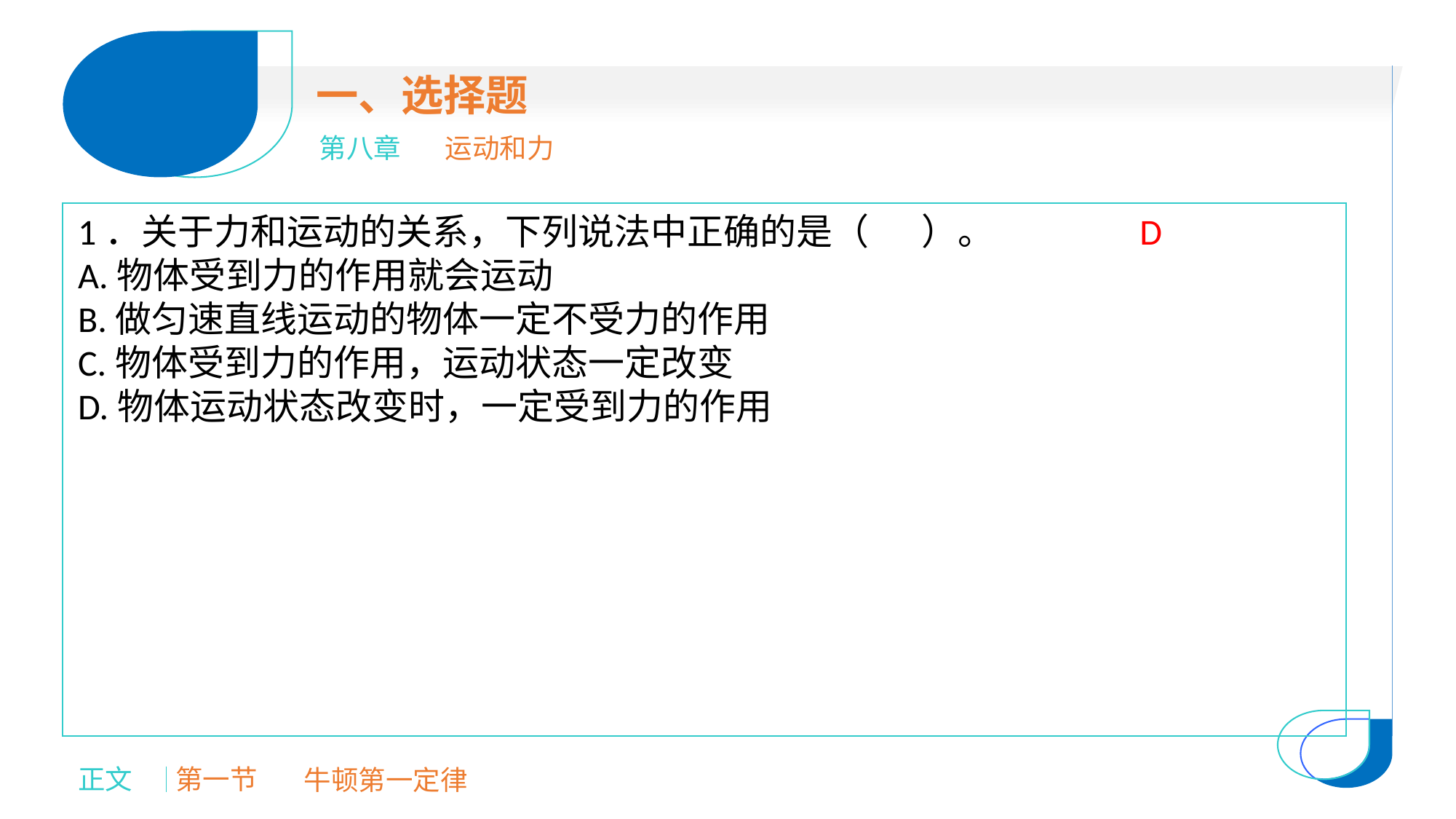

一、选择题

第八章
运动和力

1．关于力和运动的关系，下列说法中正确的是（  　）。
A.物体受到力的作用就会运动
B.做匀速直线运动的物体一定不受力的作用
C.物体受到力的作用，运动状态一定改变
D.物体运动状态改变时，一定受到力的作用

D

正文
第一节
牛顿第一定律